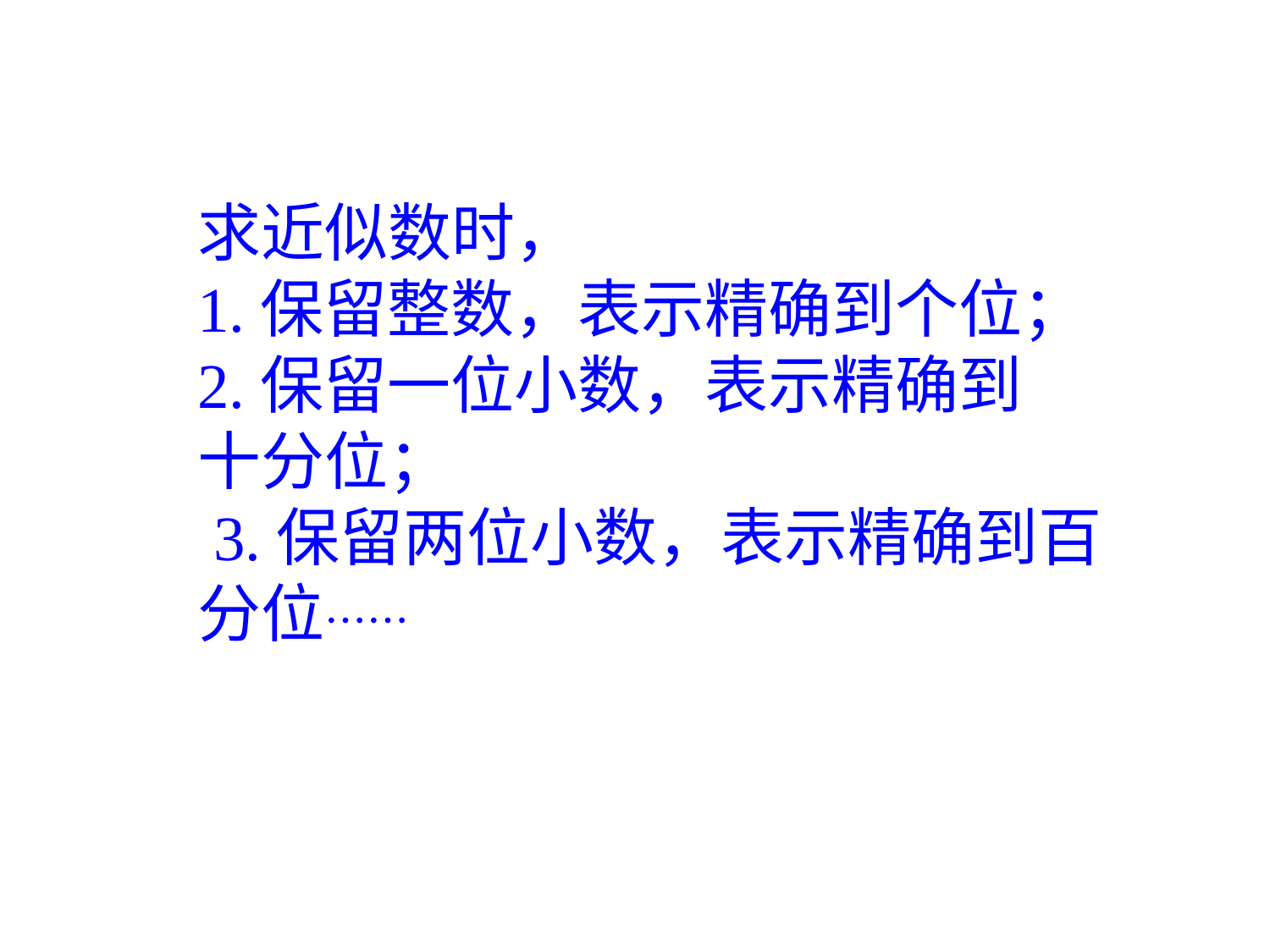

求近似数时，
1.保留整数，表示精确到个位；
2.保留一位小数，表示精确到      十分位；
 3.保留两位小数，表示精确到百分位……